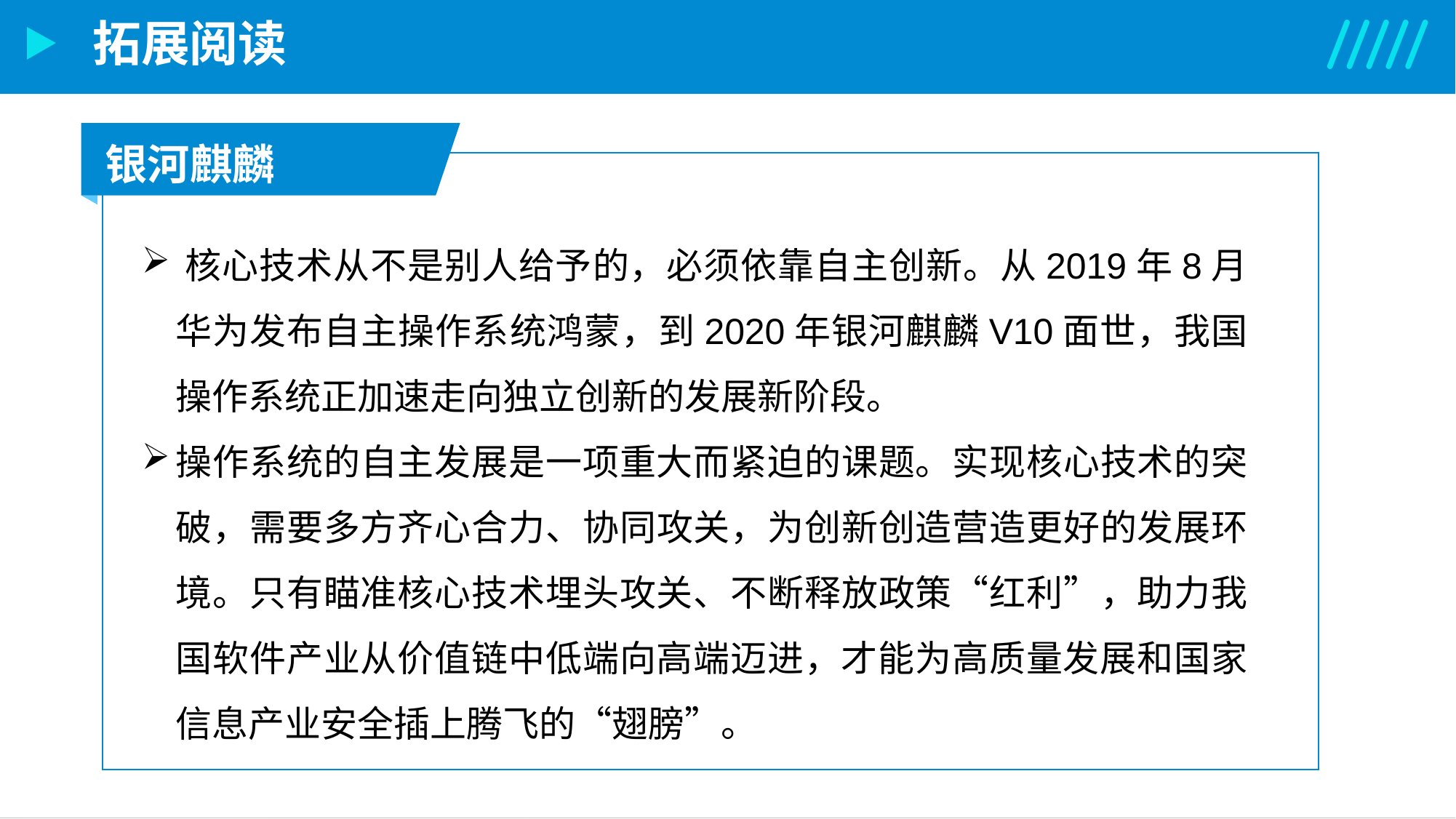

拓展阅读

银河麒麟
‌核心技术从不是别人给予的，必须依靠自主创新。从2019年8月华为发布自主操作系统鸿蒙，到2020年银河麒麟V10面世，我国操作系统正加速走向独立创新的发展新阶段。
操作系统的自主发展是一项重大而紧迫的课题。实现核心技术的突破，需要多方齐心合力、协同攻关，为创新创造营造更好的发展环境。只有瞄准核心技术埋头攻关、不断释放政策“红利”，助力我国软件产业从价值链中低端向高端迈进，才能为高质量发展和国家信息产业安全插上腾飞的“翅膀”。